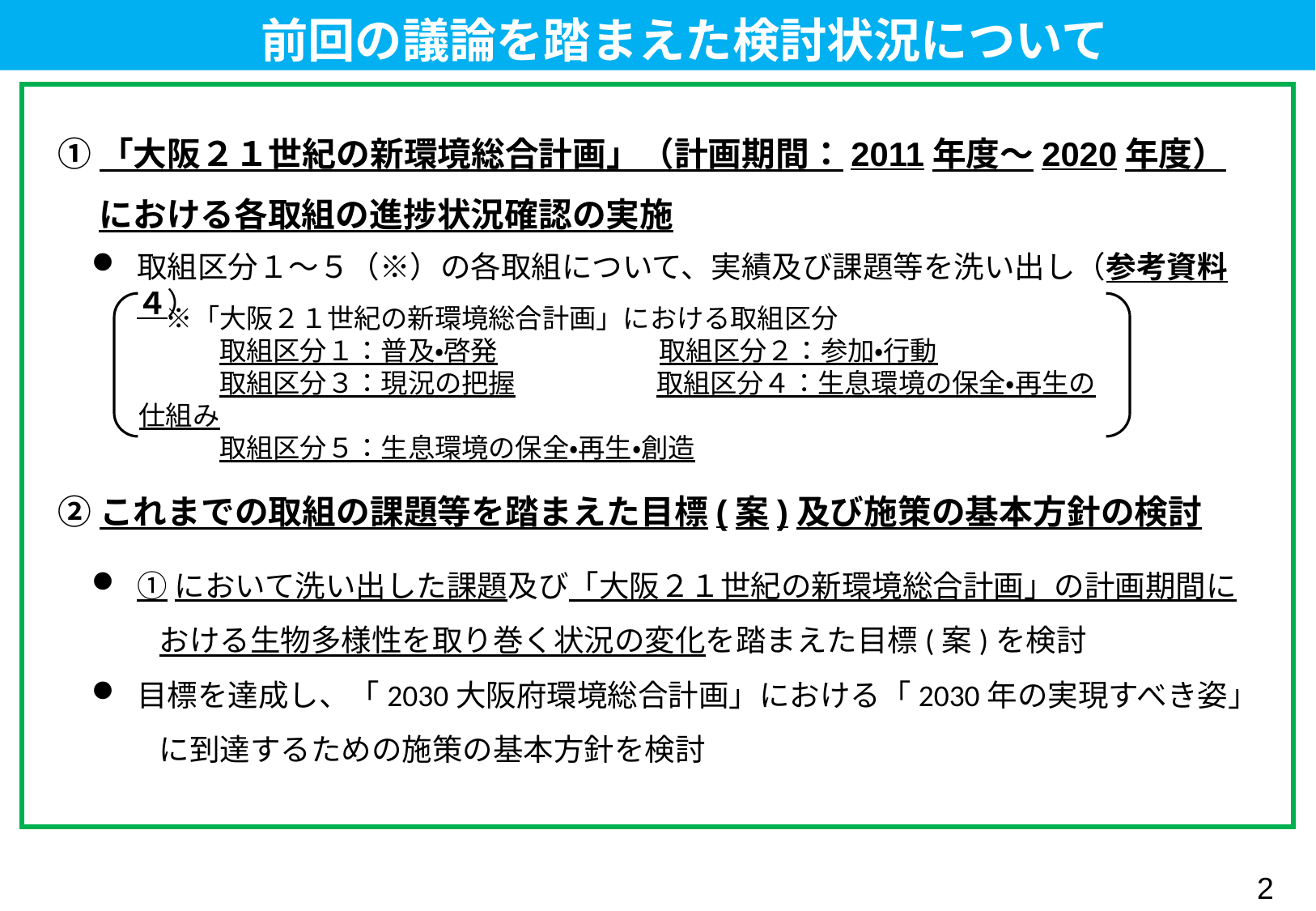

前回の議論を踏まえた検討状況について

①「大阪２１世紀の新環境総合計画」（計画期間：2011年度～2020年度）
　 における各取組の進捗状況確認の実施
取組区分１～５（※）の各取組について、実績及び課題等を洗い出し（参考資料４）

　※「大阪２１世紀の新環境総合計画」における取組区分
　　　取組区分１：普及・啓発　　　　　　取組区分２：参加・行動
　　　取組区分３：現況の把握　 　　　　取組区分４：生息環境の保全・再生の仕組み
　　　取組区分５：生息環境の保全・再生・創造
②これまでの取組の課題等を踏まえた目標(案)及び施策の基本方針の検討
①において洗い出した課題及び「大阪２１世紀の新環境総合計画」の計画期間に
　　 おける生物多様性を取り巻く状況の変化を踏まえた目標(案)を検討
目標を達成し、「2030大阪府環境総合計画」における「2030年の実現すべき姿」
　　 に到達するための施策の基本方針を検討
2